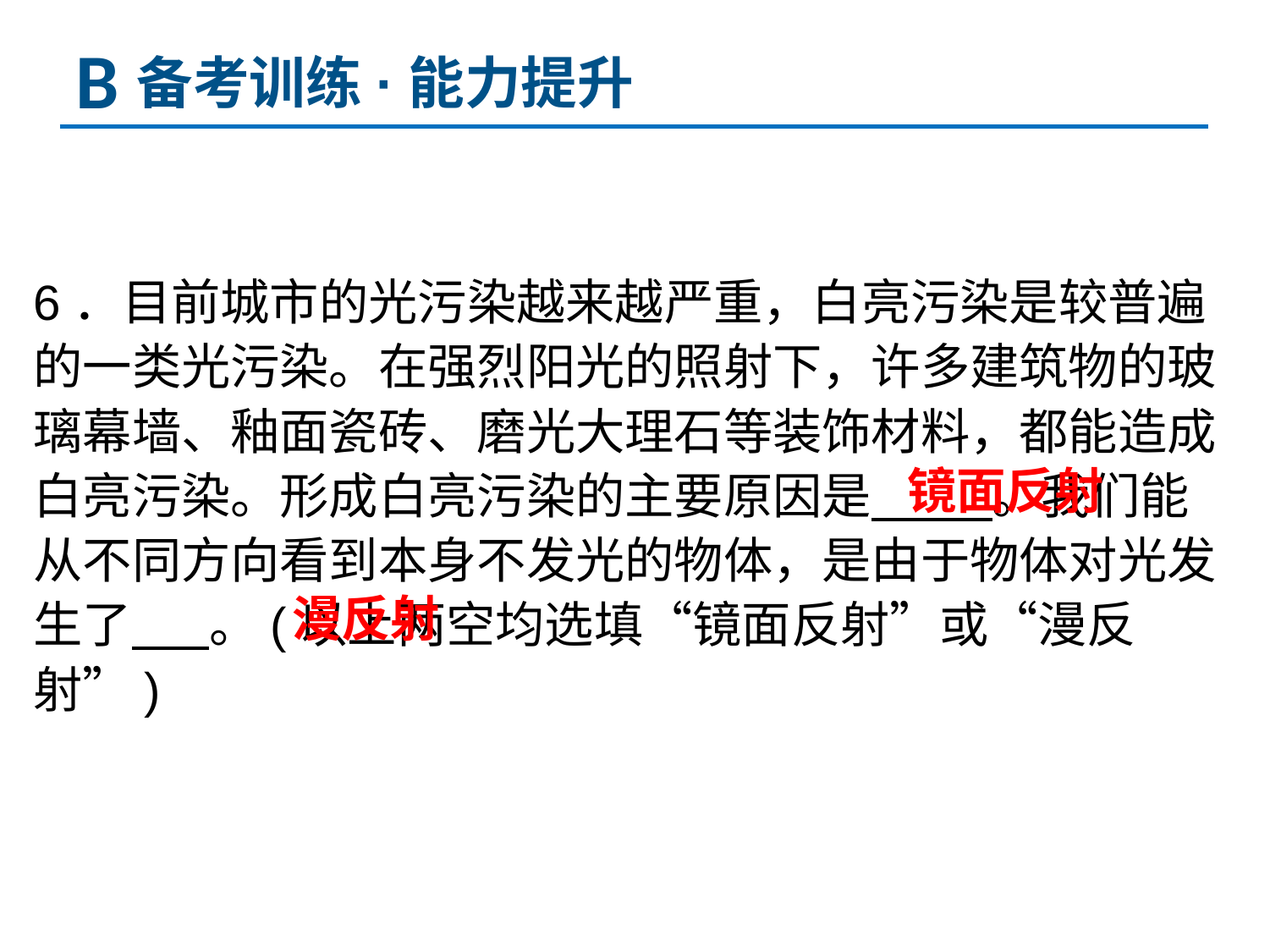

B
备考训练·能力提升

6．目前城市的光污染越来越严重，白亮污染是较普遍的一类光污染。在强烈阳光的照射下，许多建筑物的玻璃幕墙、釉面瓷砖、磨光大理石等装饰材料，都能造成白亮污染。形成白亮污染的主要原因是           。我们能从不同方向看到本身不发光的物体，是由于物体对光发生了       。(以上两空均选填“镜面反射”或“漫反射”)
镜面反射
漫反射